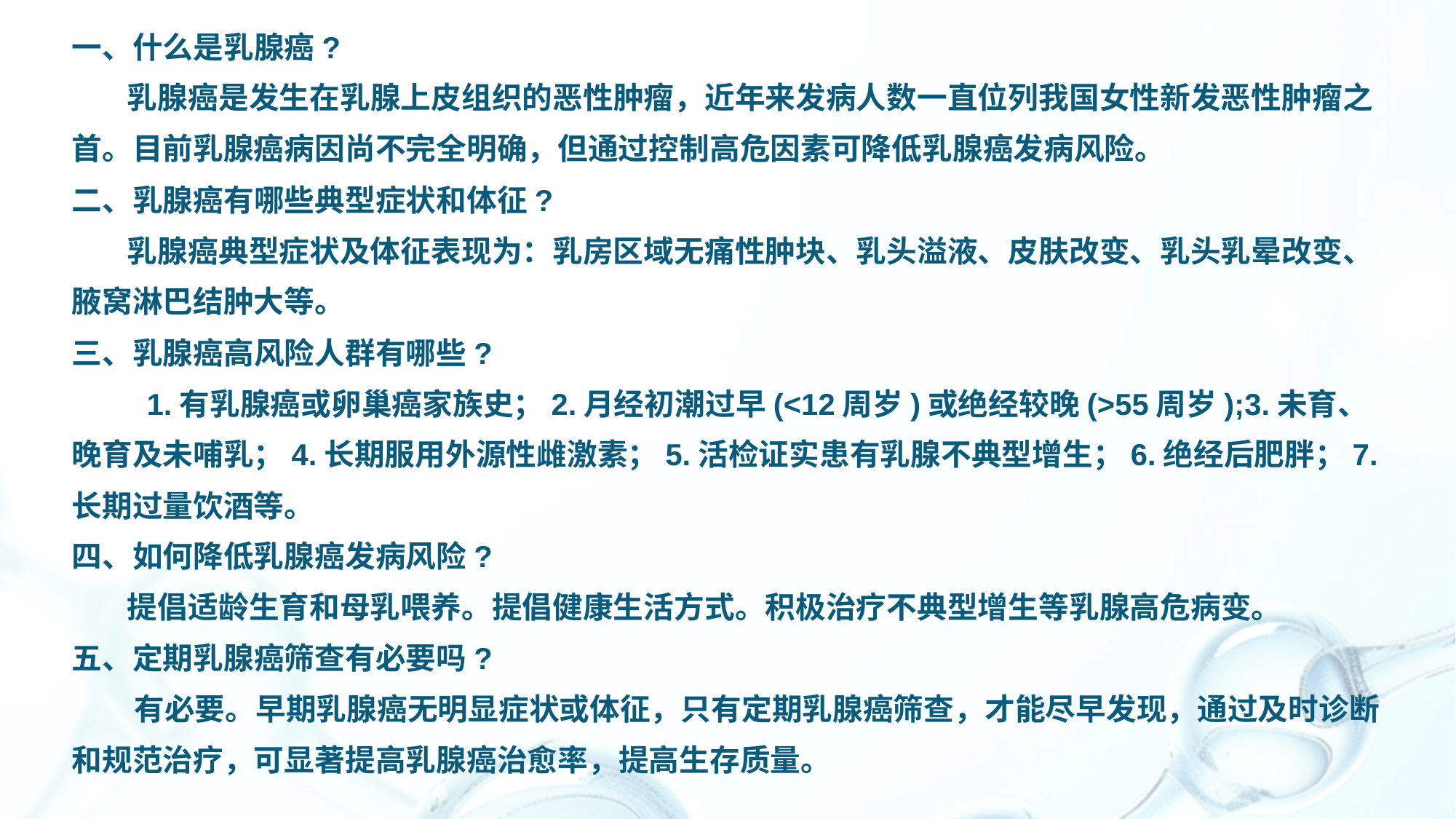

一、什么是乳腺癌?
       乳腺癌是发生在乳腺上皮组织的恶性肿瘤，近年来发病人数一直位列我国女性新发恶性肿瘤之首。目前乳腺癌病因尚不完全明确，但通过控制高危因素可降低乳腺癌发病风险。
二、乳腺癌有哪些典型症状和体征?
       乳腺癌典型症状及体征表现为：乳房区域无痛性肿块、乳头溢液、皮肤改变、乳头乳晕改变、腋窝淋巴结肿大等。
三、乳腺癌高风险人群有哪些?
         1.有乳腺癌或卵巢癌家族史；2.月经初潮过早(<12周岁)或绝经较晚(>55周岁);3.未育、晚育及未哺乳；4.长期服用外源性雌激素；5.活检证实患有乳腺不典型增生；6.绝经后肥胖；7.长期过量饮酒等。
四、如何降低乳腺癌发病风险?
       提倡适龄生育和母乳喂养。提倡健康生活方式。积极治疗不典型增生等乳腺高危病变。
五、定期乳腺癌筛查有必要吗?
        有必要。早期乳腺癌无明显症状或体征，只有定期乳腺癌筛查，才能尽早发现，通过及时诊断和规范治疗，可显著提高乳腺癌治愈率，提高生存质量。